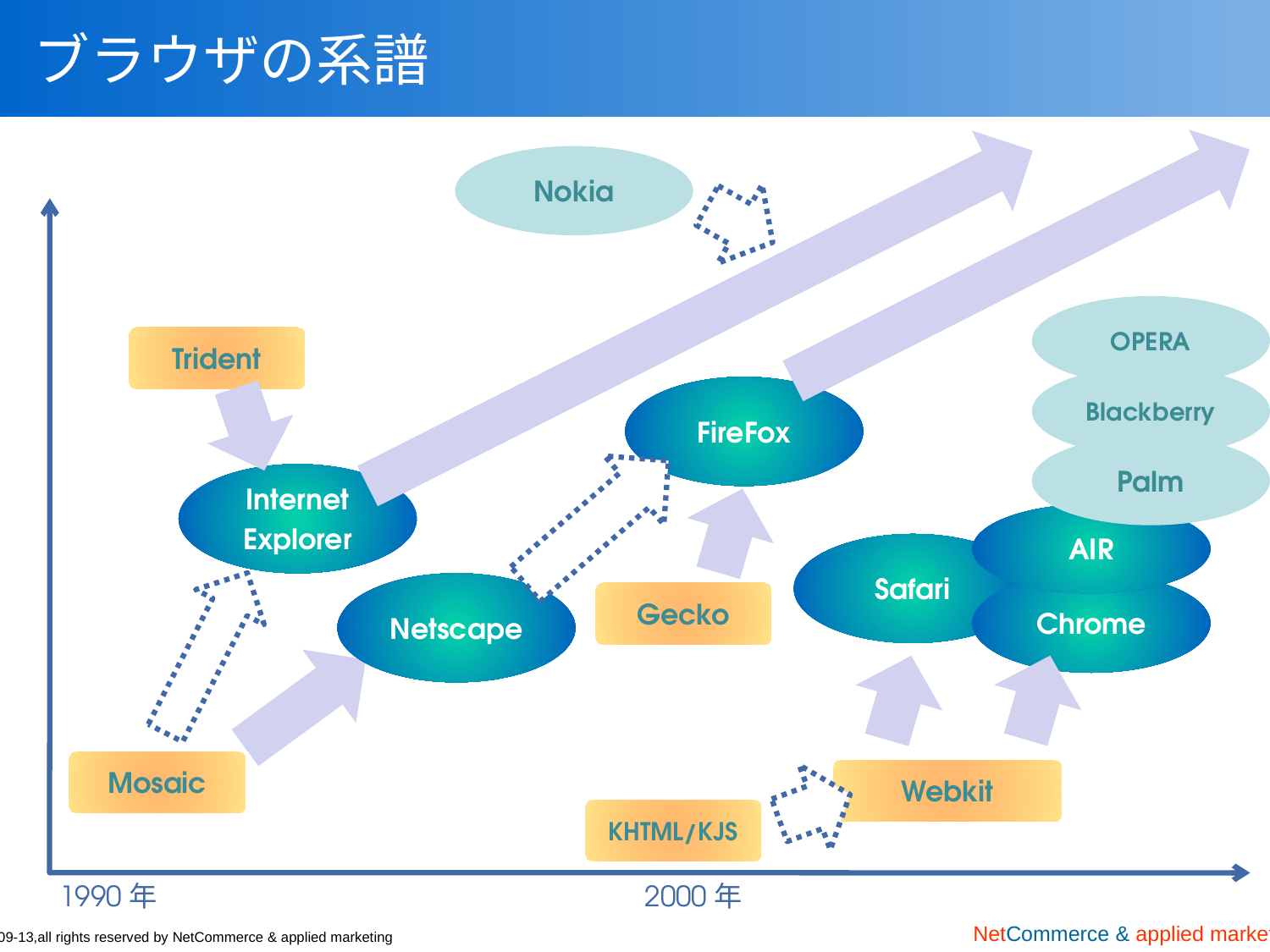

# ブラウザの系譜
Nokia

OPERA
Trident
Blackberry
FireFox

Palm
Internet
Explorer

AIR
Safari
Netscape
Chrome
Gecko

Mosaic
Webkit

KHTML/KJS
1990年
2000年